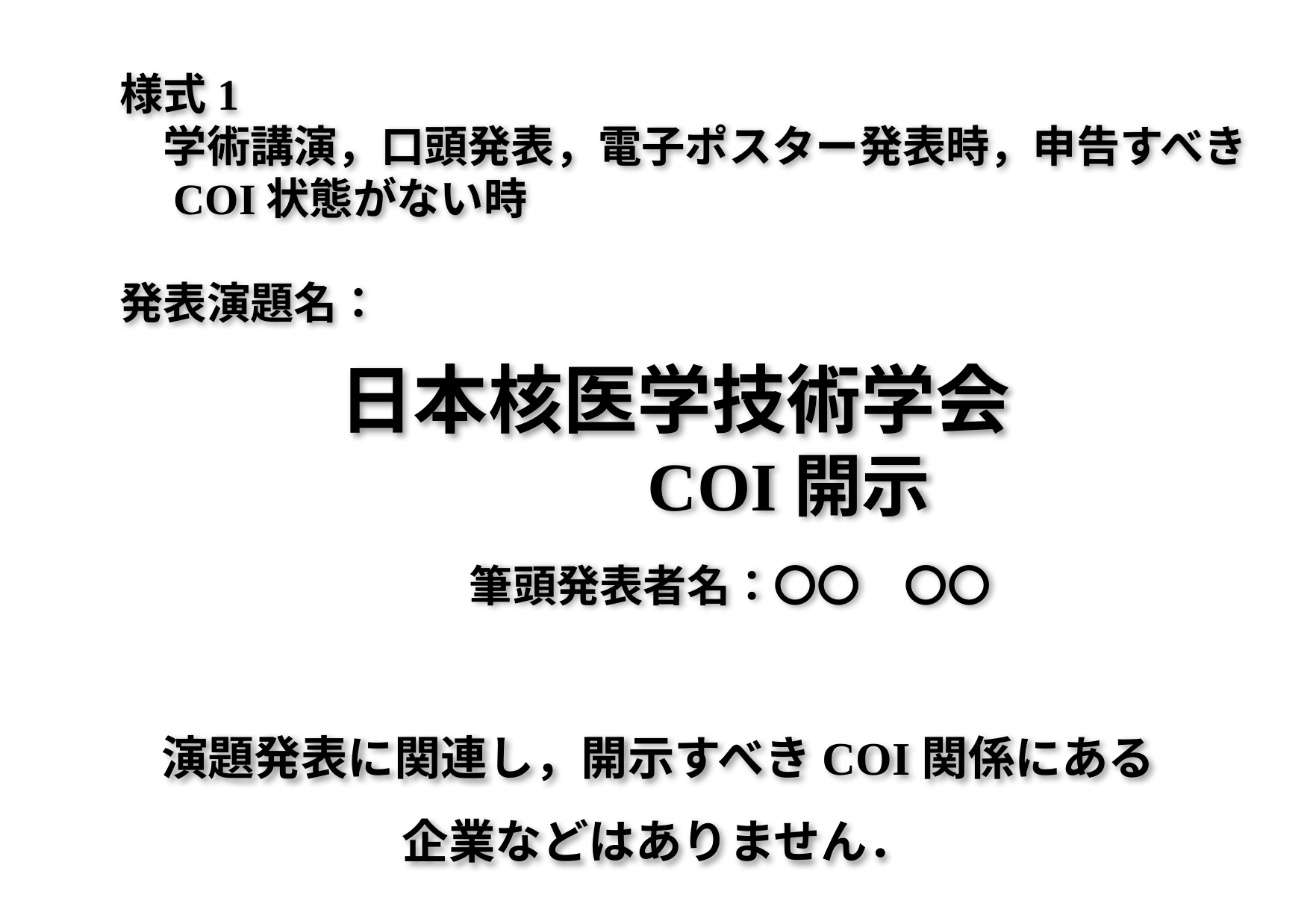

様式1
　学術講演，口頭発表，電子ポスター発表時，申告すべき　COI状態がない時

発表演題名：
日本核医学技術学会
　　　　　COI開示

　　　筆頭発表者名：〇〇　〇〇
演題発表に関連し，開示すべきCOI関係にある
企業などはありません．
■